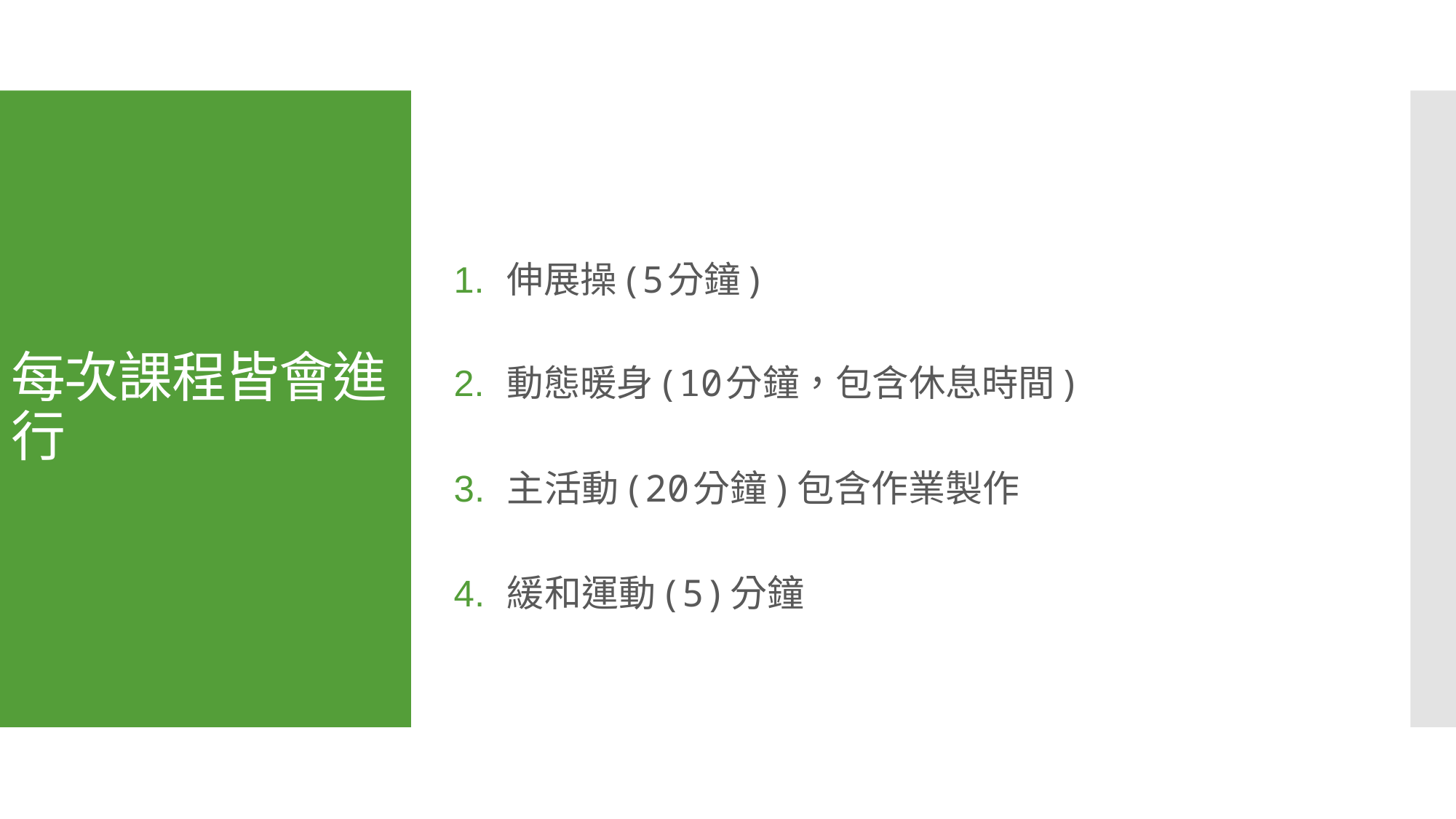

# 每次課程皆會進行
伸展操(5分鐘)
動態暖身(10分鐘，包含休息時間)
主活動(20分鐘)包含作業製作
緩和運動(5)分鐘